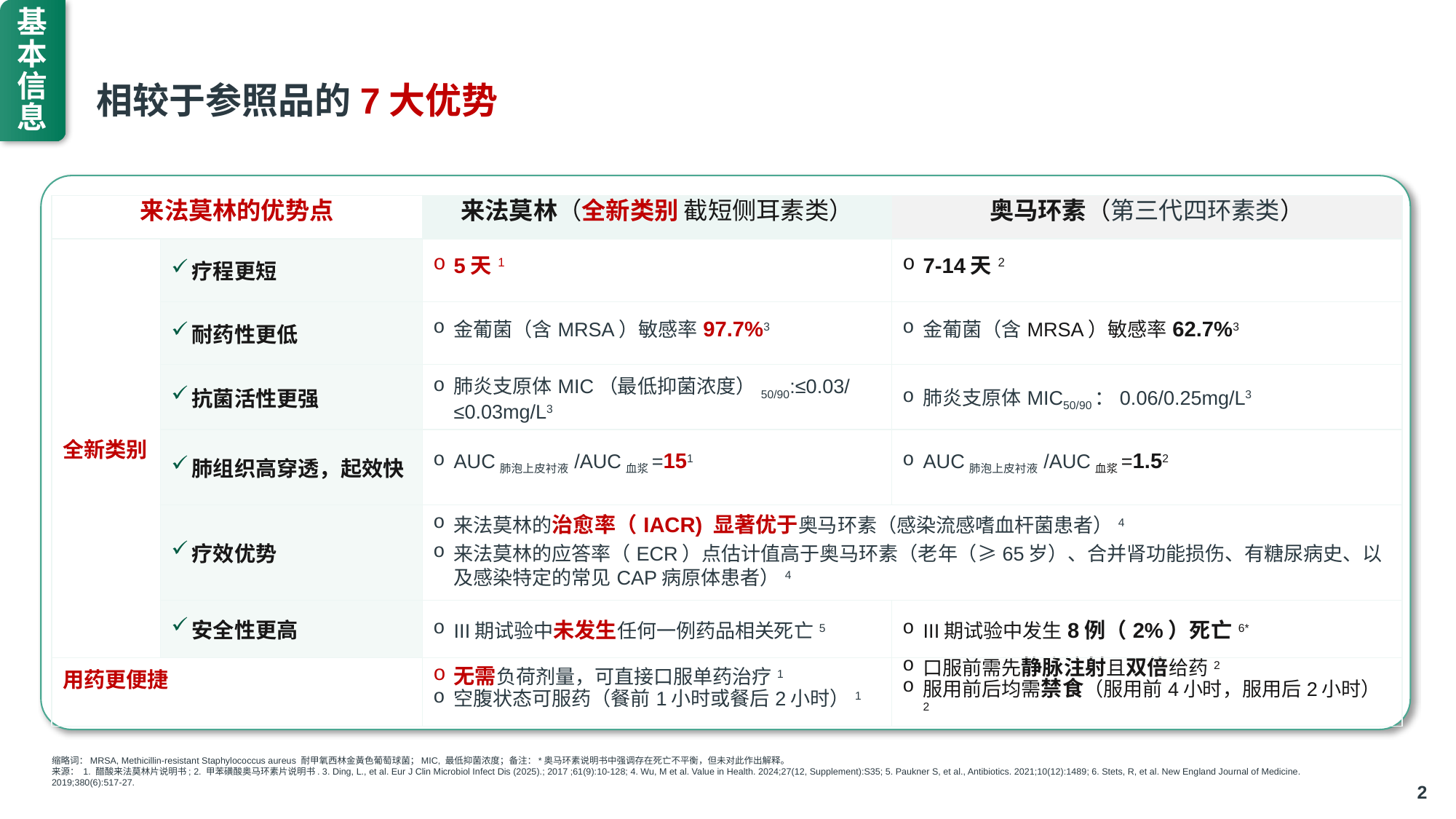

基本信息
# 相较于参照品的7大优势

| 来法莫林的优势点 |  | 来法莫林（全新类别 截短侧耳素类） | 奥马环素（第三代四环素类） |
| --- | --- | --- | --- |
| 全新类别 | 疗程更短 | 5天1 | 7-14天2 |
|  | 耐药性更低 | 金葡菌（含MRSA）敏感率97.7%3 | 金葡菌（含MRSA）敏感率62.7%3 |
|  | 抗菌活性更强 | 肺炎支原体MIC（最低抑菌浓度）50/90:≤0.03/≤0.03mg/L3 | 肺炎支原体MIC50/90：0.06/0.25mg/L3 |
|  | 肺组织高穿透，起效快 | AUC肺泡上皮衬液 /AUC血浆=151 | AUC肺泡上皮衬液 /AUC血浆=1.52 |
|  | 疗效优势 | 来法莫林的治愈率（IACR) 显著优于奥马环素（感染流感嗜血杆菌患者）4 来法莫林的应答率（ECR）点估计值高于奥马环素（老年（≥65岁）、合并肾功能损伤、有糖尿病史、以及感染特定的常见CAP病原体患者）4 |  |
|  | 安全性更高 | III期试验中未发生任何一例药品相关死亡5 | III期试验中发生8例（2%）死亡6\* |
| 用药更便捷 |  | 无需负荷剂量，可直接口服单药治疗1 空腹状态可服药（餐前1小时或餐后2小时）1 | 口服前需先静脉注射且双倍给药2 服用前后均需禁食（服用前4小时，服用后2小时）2 |

缩略词：MRSA, Methicillin-resistant Staphylococcus aureus 耐甲氧西林金黃色葡萄球菌；MIC, 最低抑菌浓度；备注：*奥马环素说明书中强调存在死亡不平衡，但未对此作出解释。
来源： 1. 醋酸来法莫林片说明书; 2. 甲苯磺酸奥马环素片说明书. 3. Ding, L., et al. Eur J Clin Microbiol Infect Dis (2025).; 2017 ;61(9):10-128; 4. Wu, M et al. Value in Health. 2024;27(12, Supplement):S35; 5. Paukner S, et al., Antibiotics. 2021;10(12):1489; 6. Stets, R, et al. New England Journal of Medicine. 2019;380(6):517-27.
2